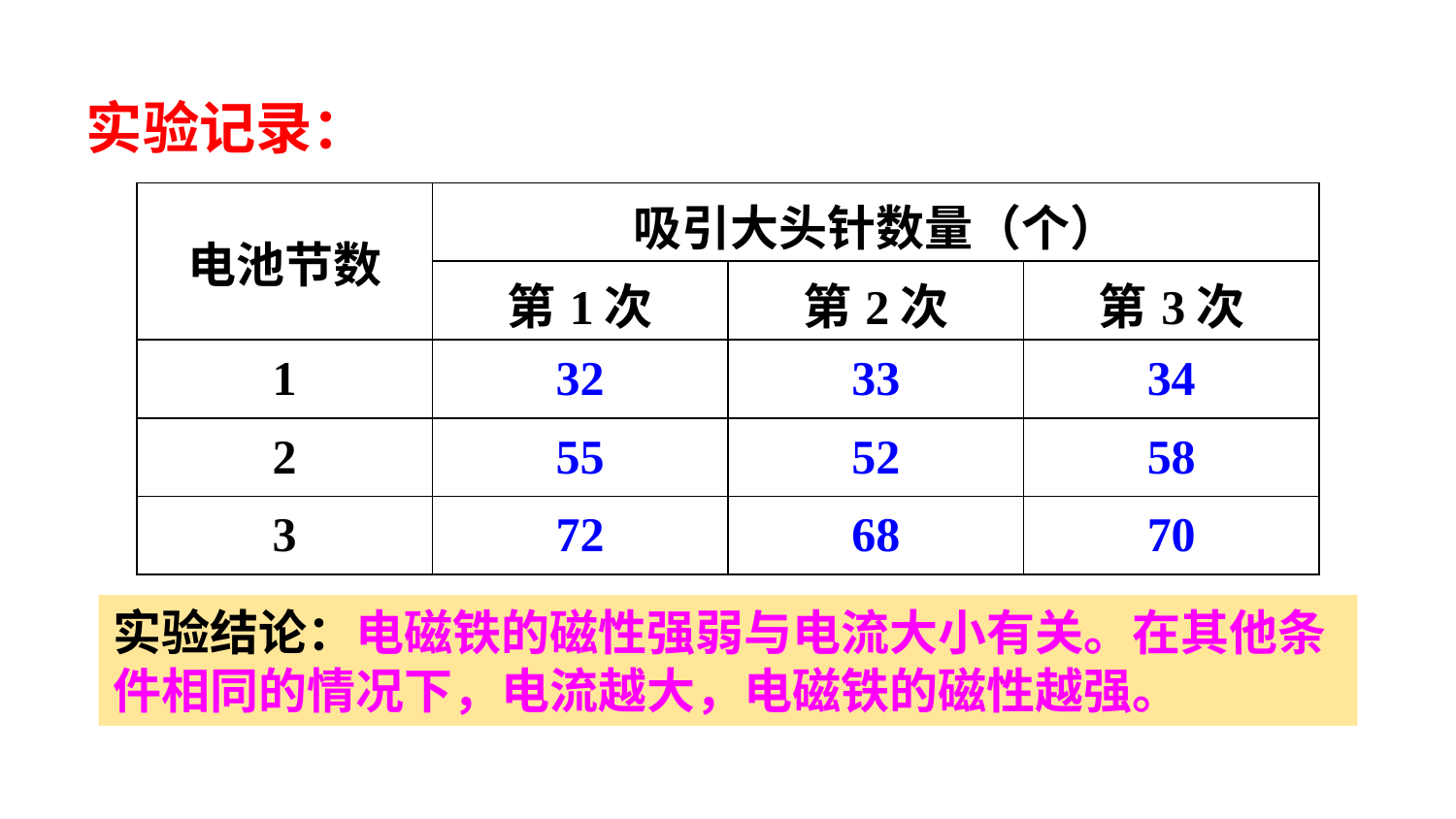

实验记录：
| 电池节数 | 吸引大头针数量（个） |  |  |
| --- | --- | --- | --- |
|  | 第1次 | 第2次 | 第3次 |
| 1 | 32 | 33 | 34 |
| 2 | 55 | 52 | 58 |
| 3 | 72 | 68 | 70 |
实验结论：电磁铁的磁性强弱与电流大小有关。在其他条件相同的情况下，电流越大，电磁铁的磁性越强。